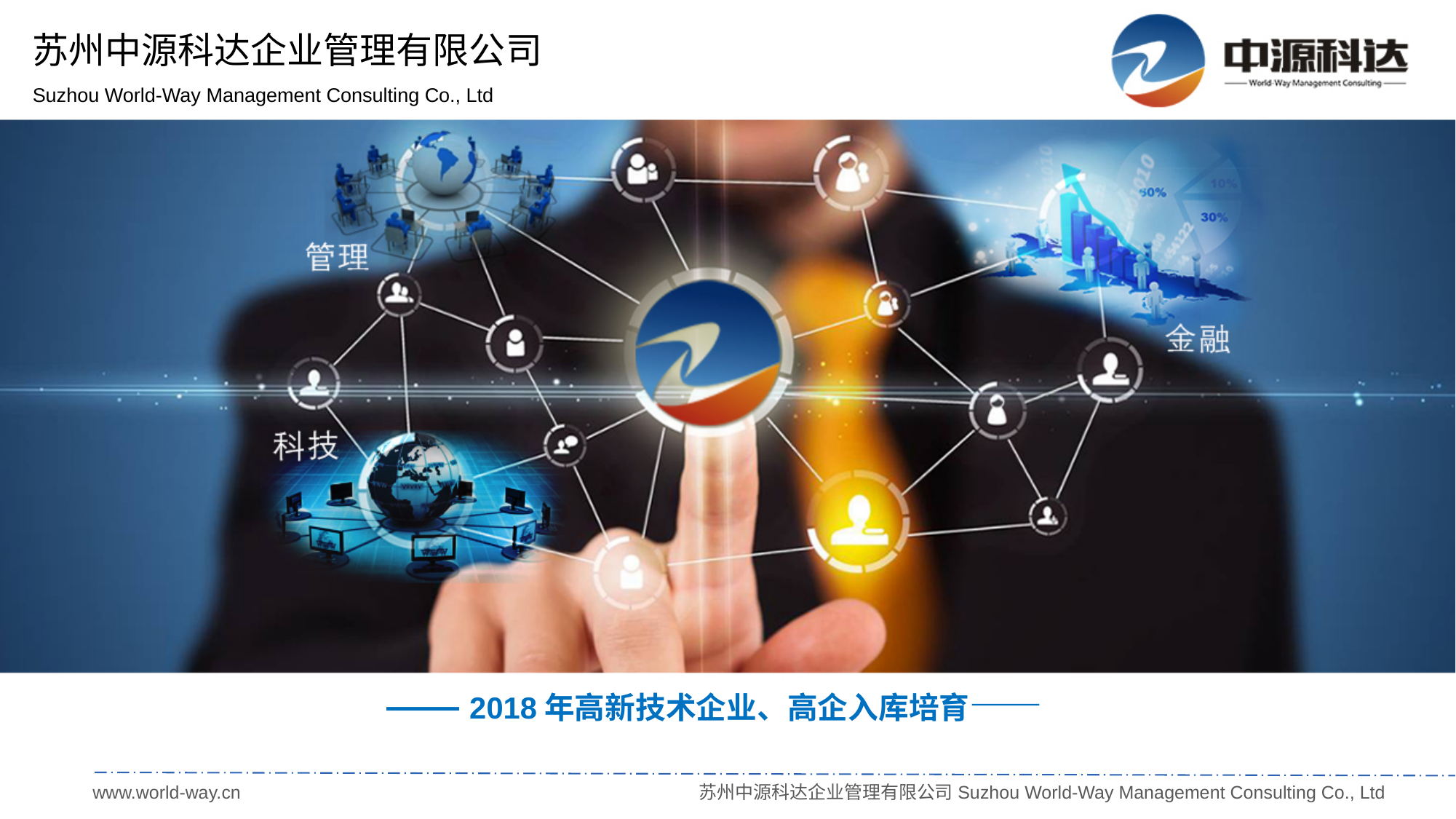

苏州中源科达企业管理有限公司
Suzhou World-Way Management Consulting Co., Ltd
—— 2018年高新技术企业、高企入库培育——
www.world-way.cn                                                                                         苏州中源科达企业管理有限公司Suzhou World-Way Management Consulting Co., Ltd